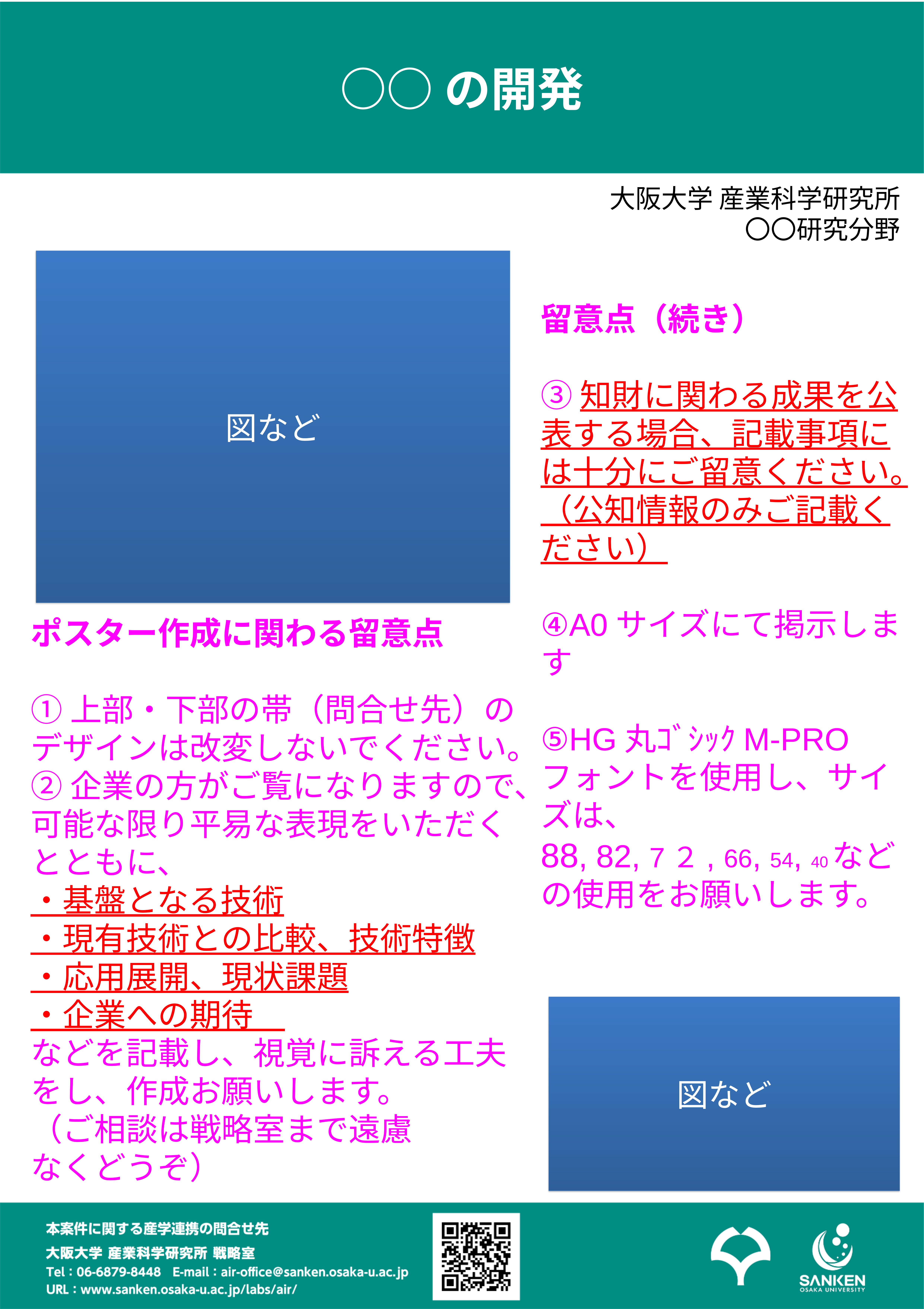

○○の開発
大阪大学 産業科学研究所
〇〇研究分野
図など
留意点（続き）

③知財に関わる成果を公表する場合、記載事項には十分にご留意ください。（公知情報のみご記載ください）

④A0サイズにて掲示します

⑤HG丸ｺﾞｼｯｸM-PROフォントを使用し、サイズは、
88, 82, 7２, 66, 54, 40などの使用をお願いします。

ポスター作成に関わる留意点

①上部・下部の帯（問合せ先）のデザインは改変しないでください。
②企業の方がご覧になりますので、可能な限り平易な表現をいただくとともに、
・基盤となる技術
・現有技術との比較、技術特徴
・応用展開、現状課題
・企業への期待
などを記載し、視覚に訴える工夫をし、作成お願いします。
（ご相談は戦略室まで遠慮
なくどうぞ）
図など